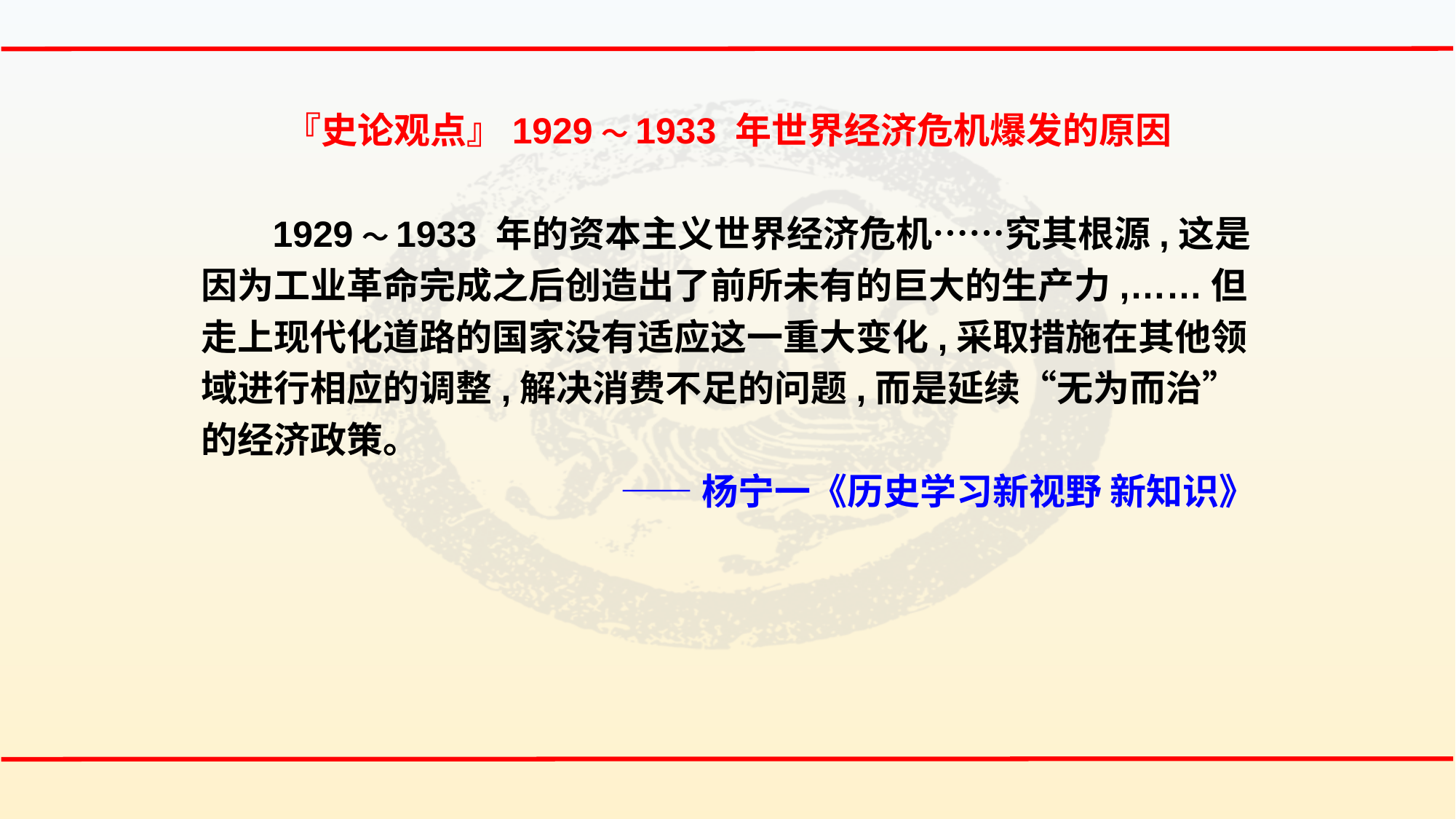

『史论观点』1929～1933 年世界经济危机爆发的原因

       1929～1933 年的资本主义世界经济危机……究其根源,这是因为工业革命完成之后创造出了前所未有的巨大的生产力,……但走上现代化道路的国家没有适应这一重大变化,采取措施在其他领域进行相应的调整,解决消费不足的问题,而是延续“无为而治”的经济政策。
——杨宁一《历史学习新视野 新知识》